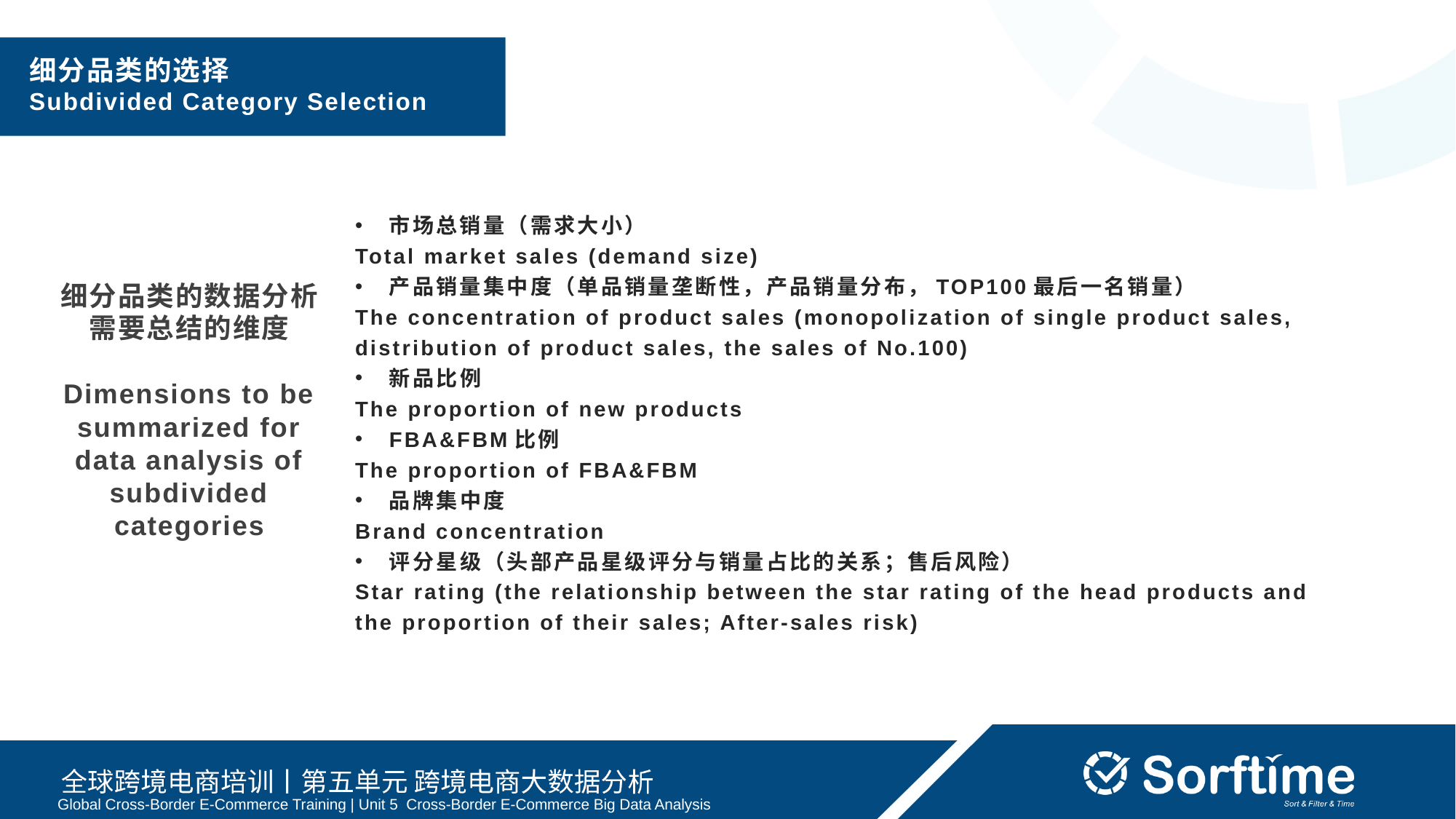

细分品类的选择
Subdivided Category Selection
市场总销量（需求大小）
Total market sales (demand size)
产品销量集中度（单品销量垄断性，产品销量分布，TOP100最后一名销量）
The concentration of product sales (monopolization of single product sales, distribution of product sales, the sales of No.100)
新品比例
The proportion of new products
FBA&FBM比例
The proportion of FBA&FBM
品牌集中度
Brand concentration
评分星级（头部产品星级评分与销量占比的关系；售后风险）
Star rating (the relationship between the star rating of the head products and the proportion of their sales; After-sales risk)

细分品类的数据分析
需要总结的维度

Dimensions to be summarized for data analysis of subdivided categories
Global Cross-Border E-Commerce Training | Unit 5  Cross-Border E-Commerce Big Data Analysis